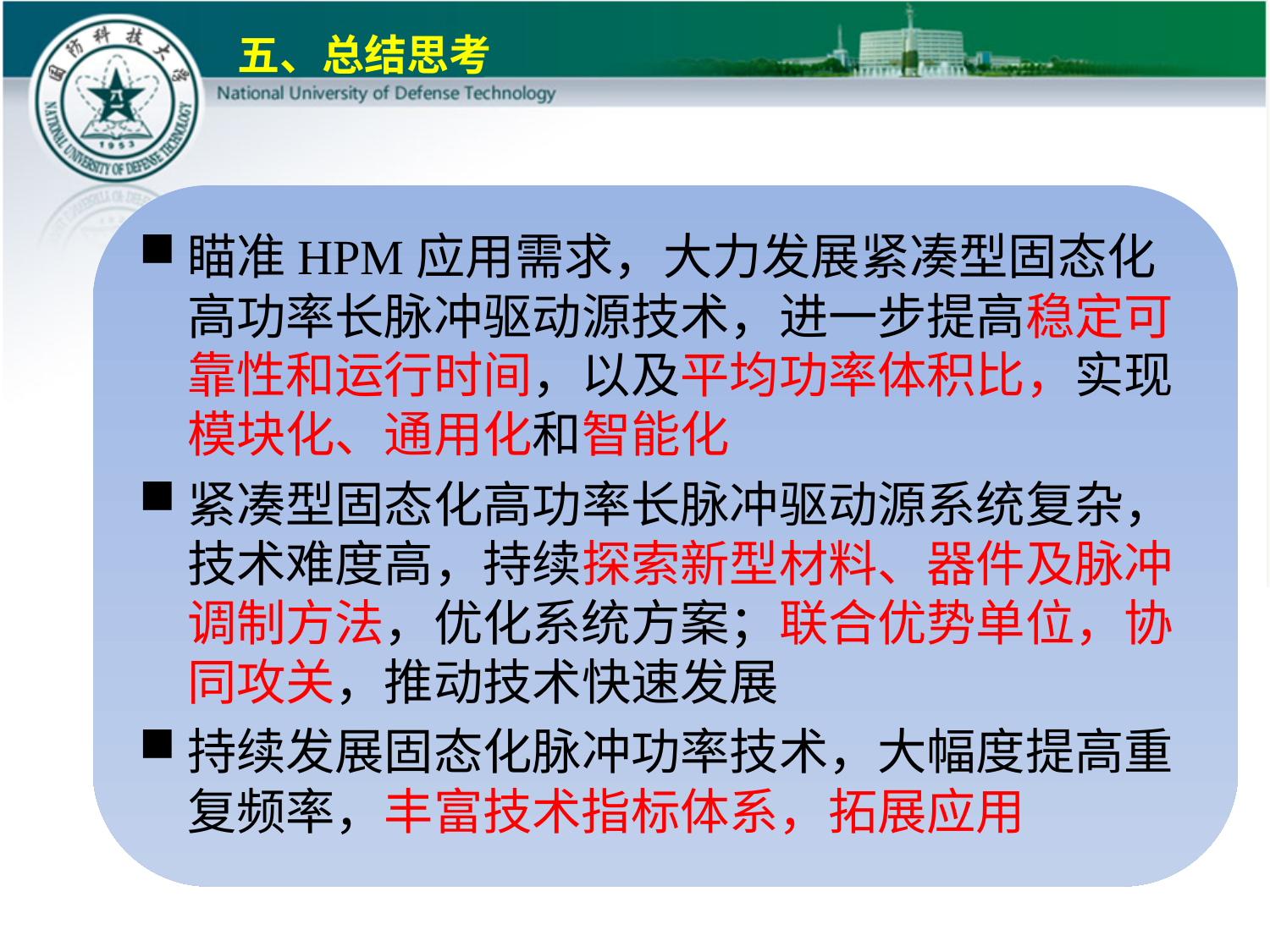

五、总结思考
瞄准HPM应用需求，大力发展紧凑型固态化高功率长脉冲驱动源技术，进一步提高稳定可靠性和运行时间，以及平均功率体积比，实现模块化、通用化和智能化
紧凑型固态化高功率长脉冲驱动源系统复杂，技术难度高，持续探索新型材料、器件及脉冲调制方法，优化系统方案；联合优势单位，协同攻关，推动技术快速发展
持续发展固态化脉冲功率技术，大幅度提高重复频率，丰富技术指标体系，拓展应用